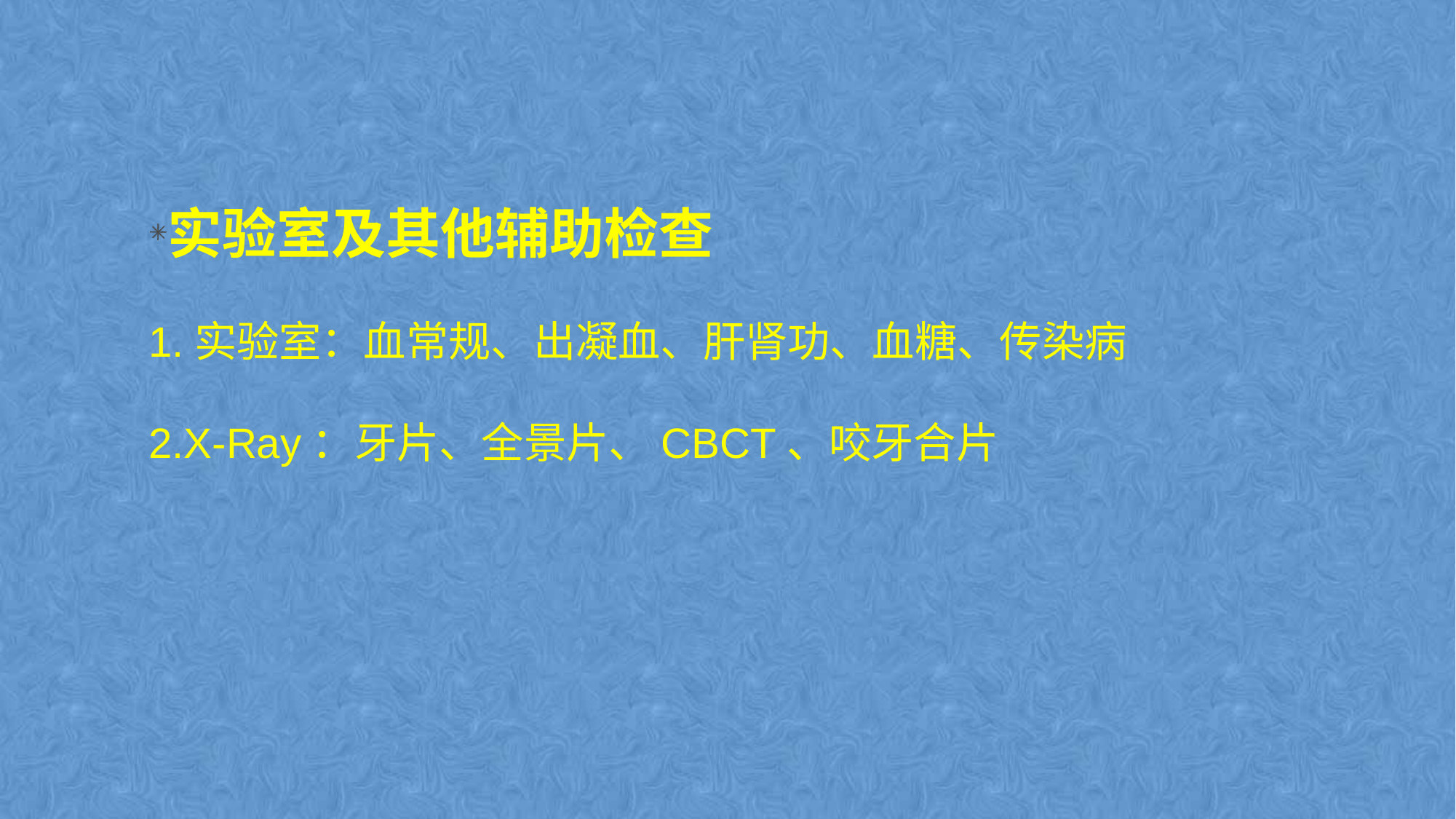

实验室及其他辅助检查
1.实验室：血常规、出凝血、肝肾功、血糖、传染病
2.X-Ray：牙片、全景片、CBCT、咬牙合片